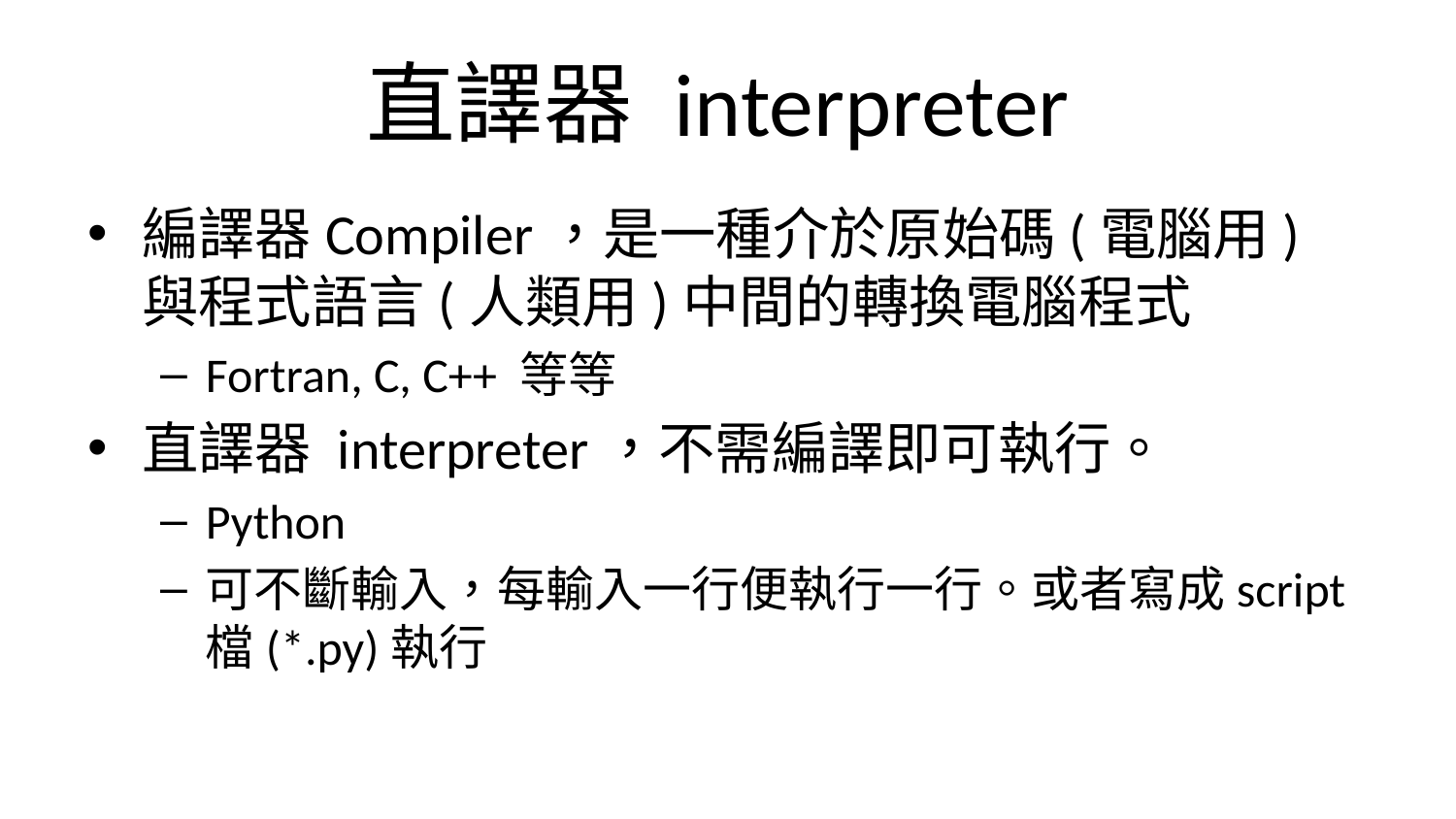

# 直譯器 interpreter
編譯器Compiler，是一種介於原始碼(電腦用)與程式語言(人類用)中間的轉換電腦程式
Fortran, C, C++ 等等
直譯器 interpreter，不需編譯即可執行。
Python
可不斷輸入，每輸入一行便執行一行。或者寫成script檔(*.py)執行